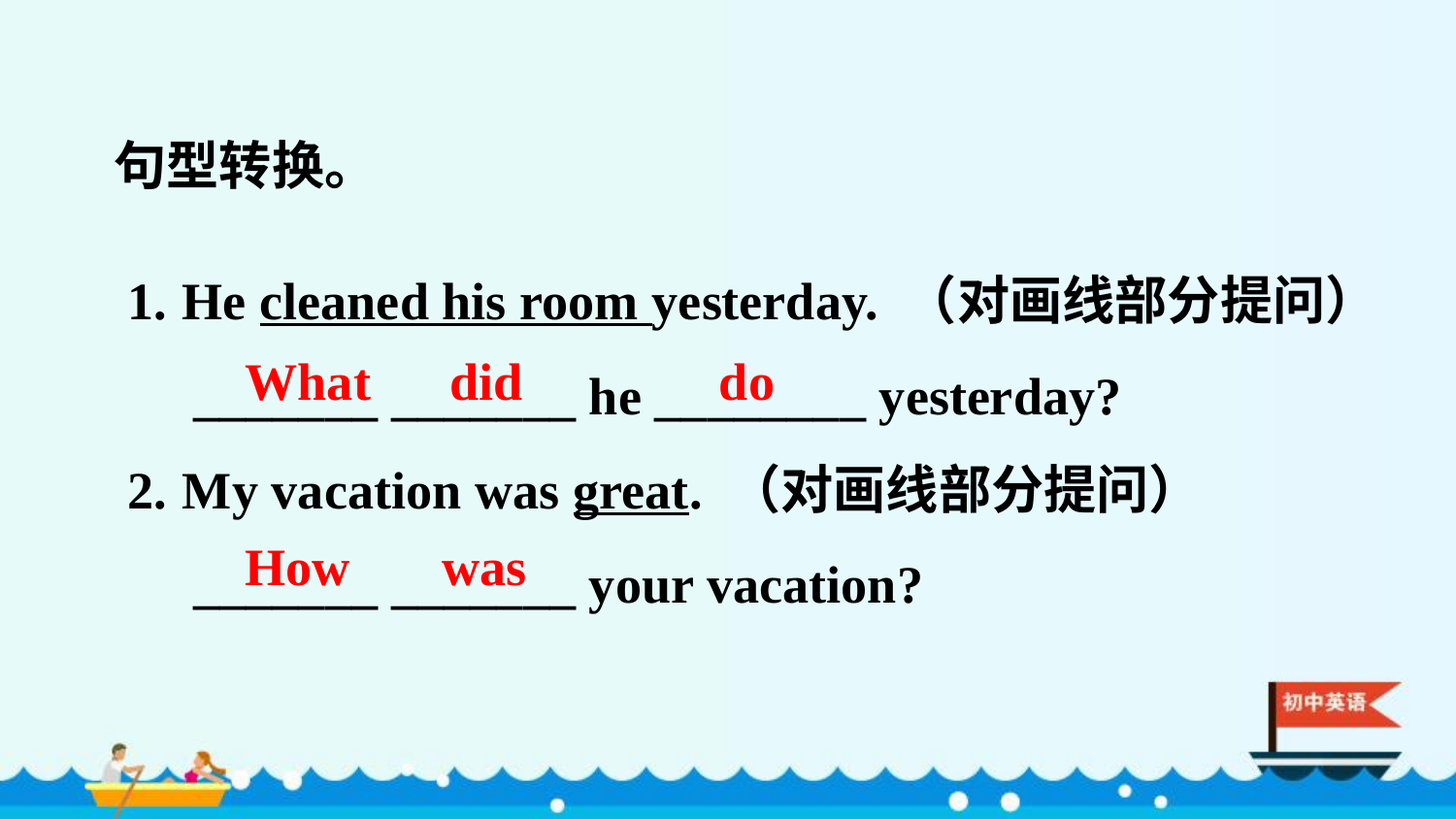

句型转换。
He cleaned his room yesterday. （对画线部分提问）
     _______ _______ he ________ yesterday?
My vacation was great. （对画线部分提问）
     _______ _______ your vacation?
What      did               do
How       was